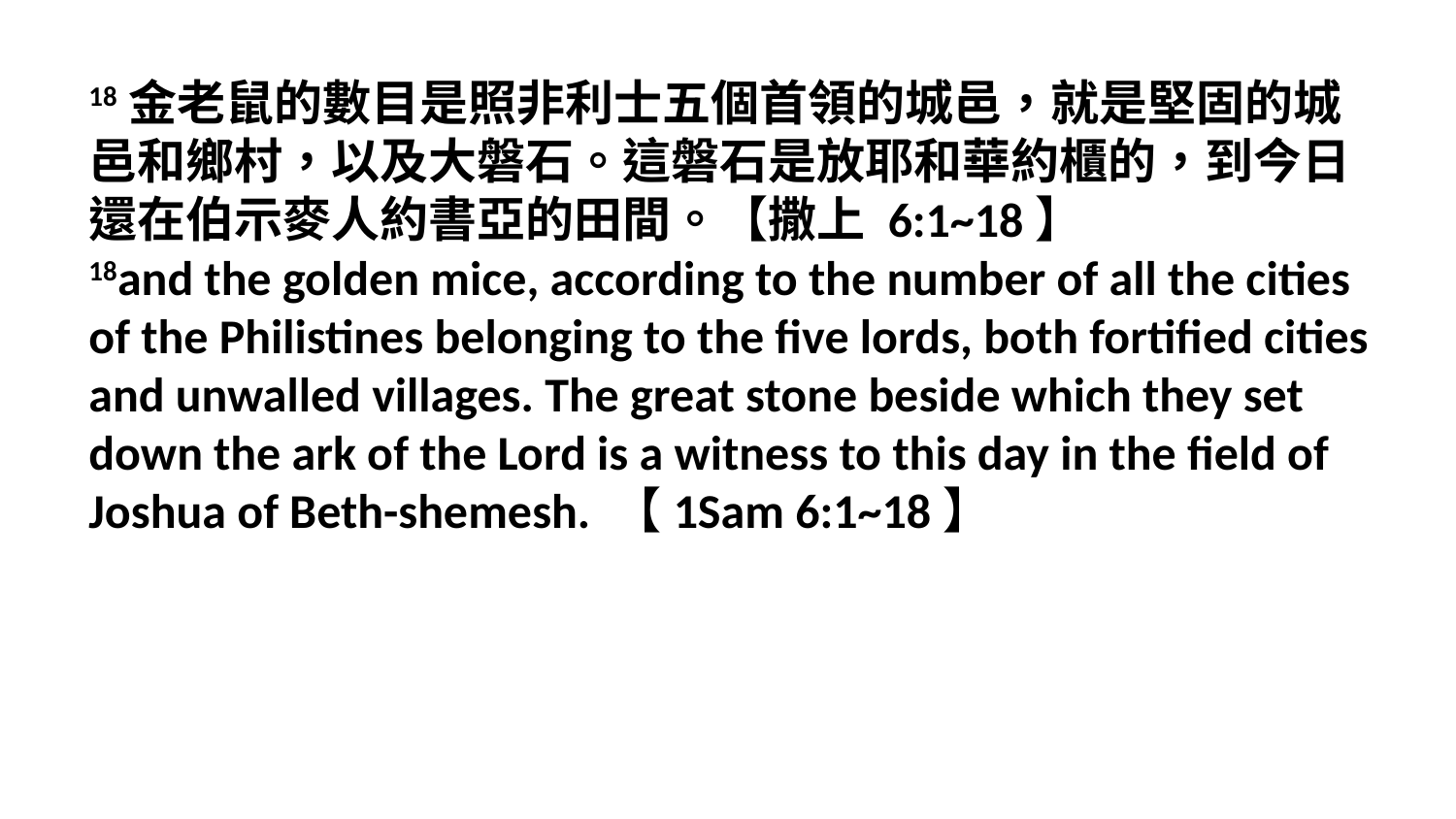

18金老鼠的數目是照非利士五個首領的城邑，就是堅固的城邑和鄉村，以及大磐石。這磐石是放耶和華約櫃的，到今日還在伯示麥人約書亞的田間。【撒上 6:1~18】
18and the golden mice, according to the number of all the cities of the Philistines belonging to the five lords, both fortified cities and unwalled villages. The great stone beside which they set down the ark of the Lord is a witness to this day in the field of Joshua of Beth-shemesh. 【1Sam 6:1~18】